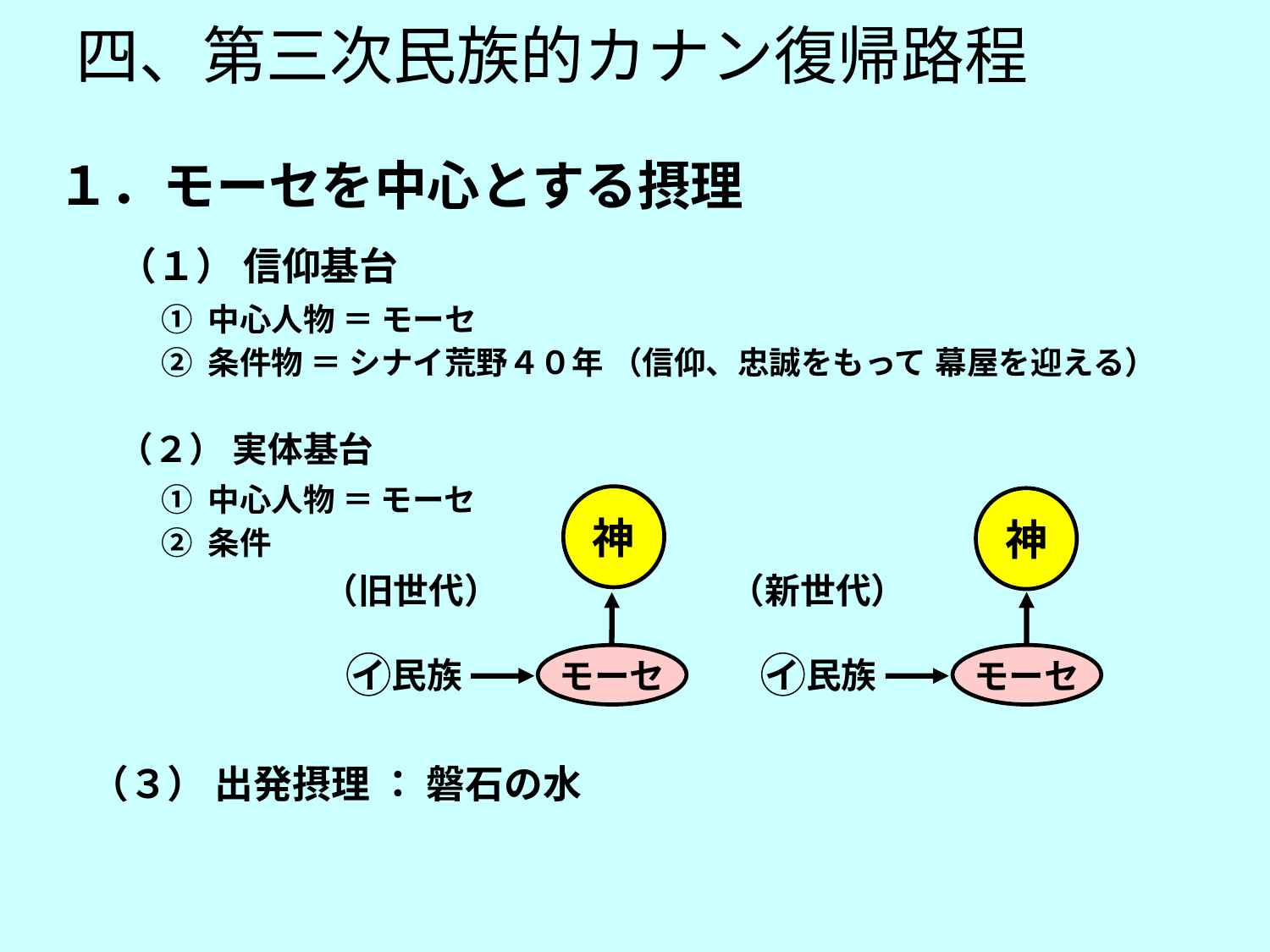

四、第三次民族的カナン復帰路程
１．モーセを中心とする摂理
（１） 信仰基台
      ① 中心人物 ＝ モーセ
      ② 条件物 ＝ シナイ荒野４０年 （信仰、忠誠をもって 幕屋を迎える）
（２） 実体基台
      ① 中心人物 ＝ モーセ
      ② 条件

神
神
（旧世代）
（新世代）

モーセ
モーセ
民族
イ
民族
イ

（３） 出発摂理 ： 磐石の水